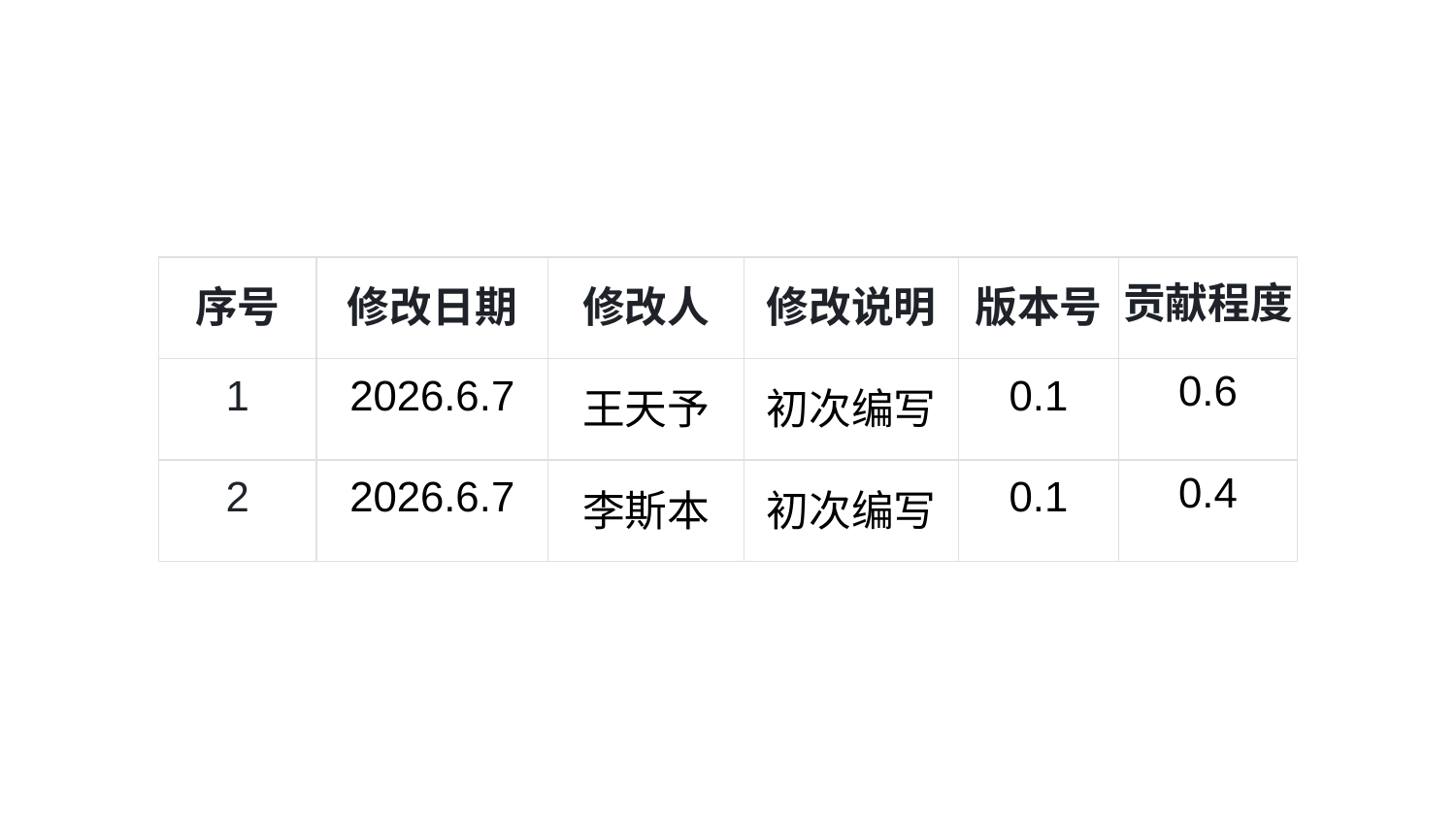

| 序号 | 修改日期 | 修改人 | 修改说明 | 版本号 | 贡献程度 |
| --- | --- | --- | --- | --- | --- |
| 1 | 2026.6.7 | 王天予 | 初次编写 | 0.1 | 0.6 |
| 2 | 2026.6.7 | 李斯本 | 初次编写 | 0.1 | 0.4 |